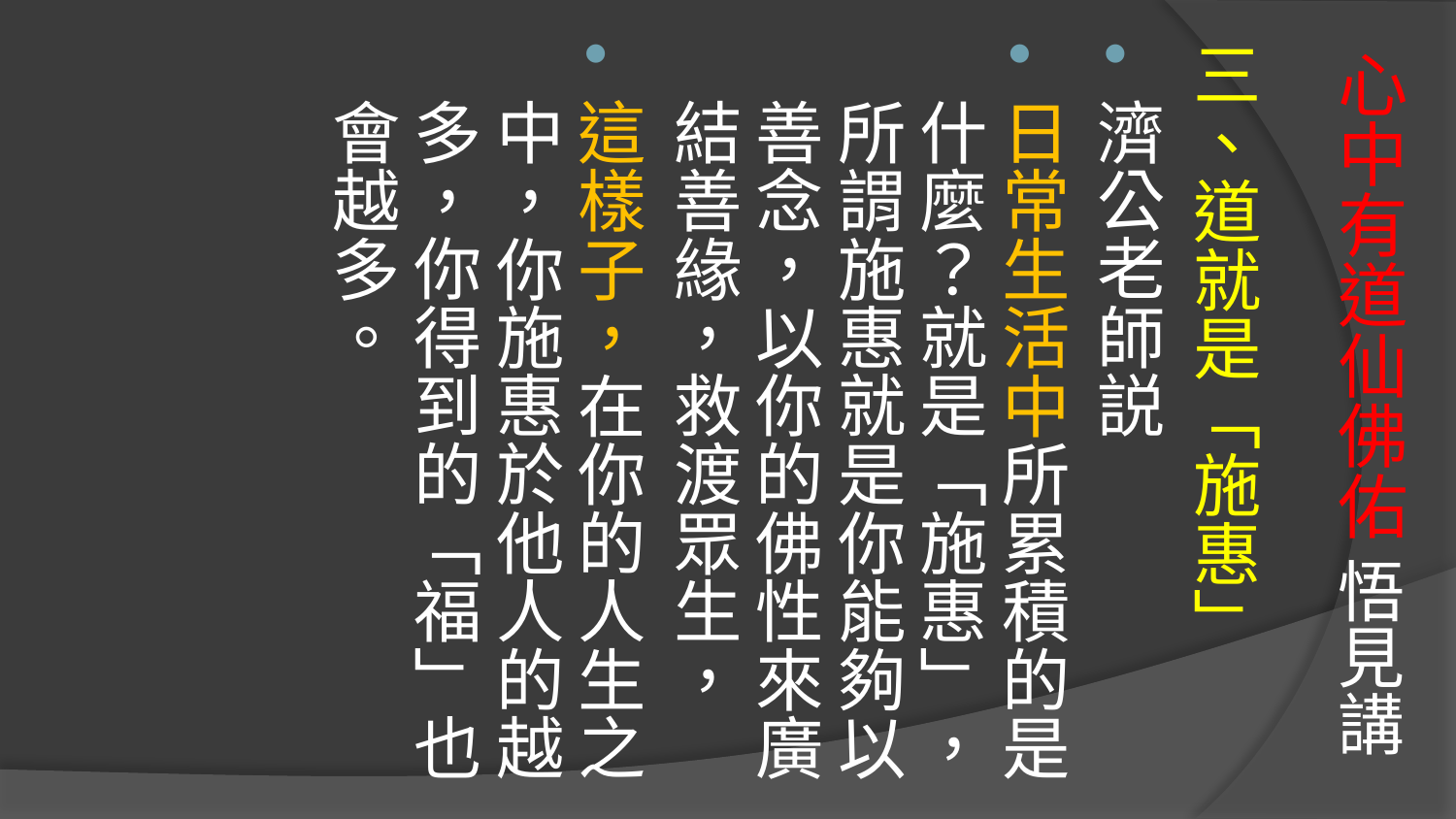

# 心中有道仙佛佑 悟見講
三、道就是「施惠」
濟公老師説
日常生活中所累積的是什麼？就是「施惠」，所謂施惠就是你能夠以善念，以你的佛性來廣結善緣，救渡眾生，
這樣子，在你的人生之中，你施惠於他人的越多，你得到的「福」也會越多。